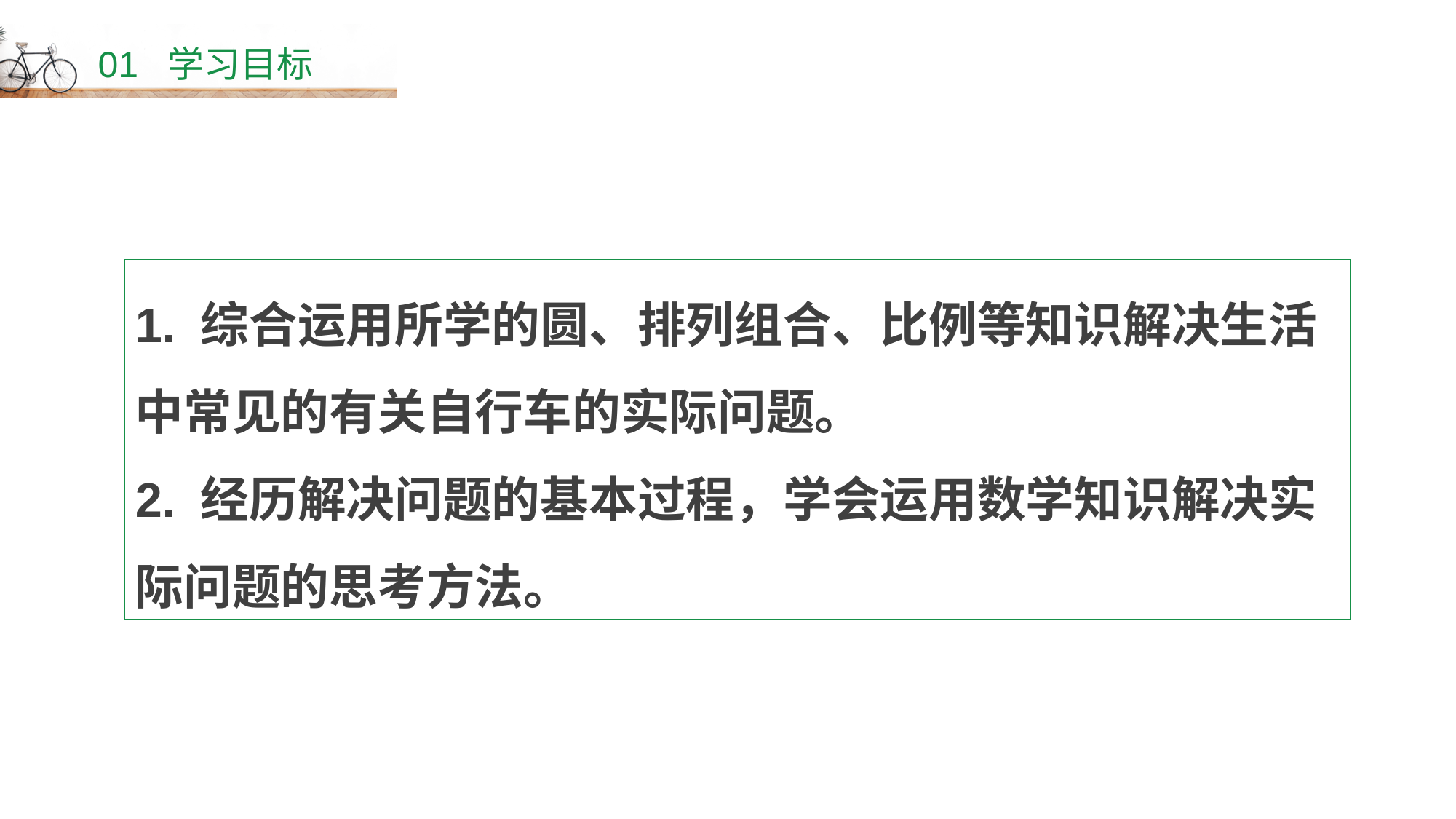

01  学习目标
1. 综合运用所学的圆、排列组合、比例等知识解决生活中常见的有关自行车的实际问题。
2. 经历解决问题的基本过程，学会运用数学知识解决实际问题的思考方法。